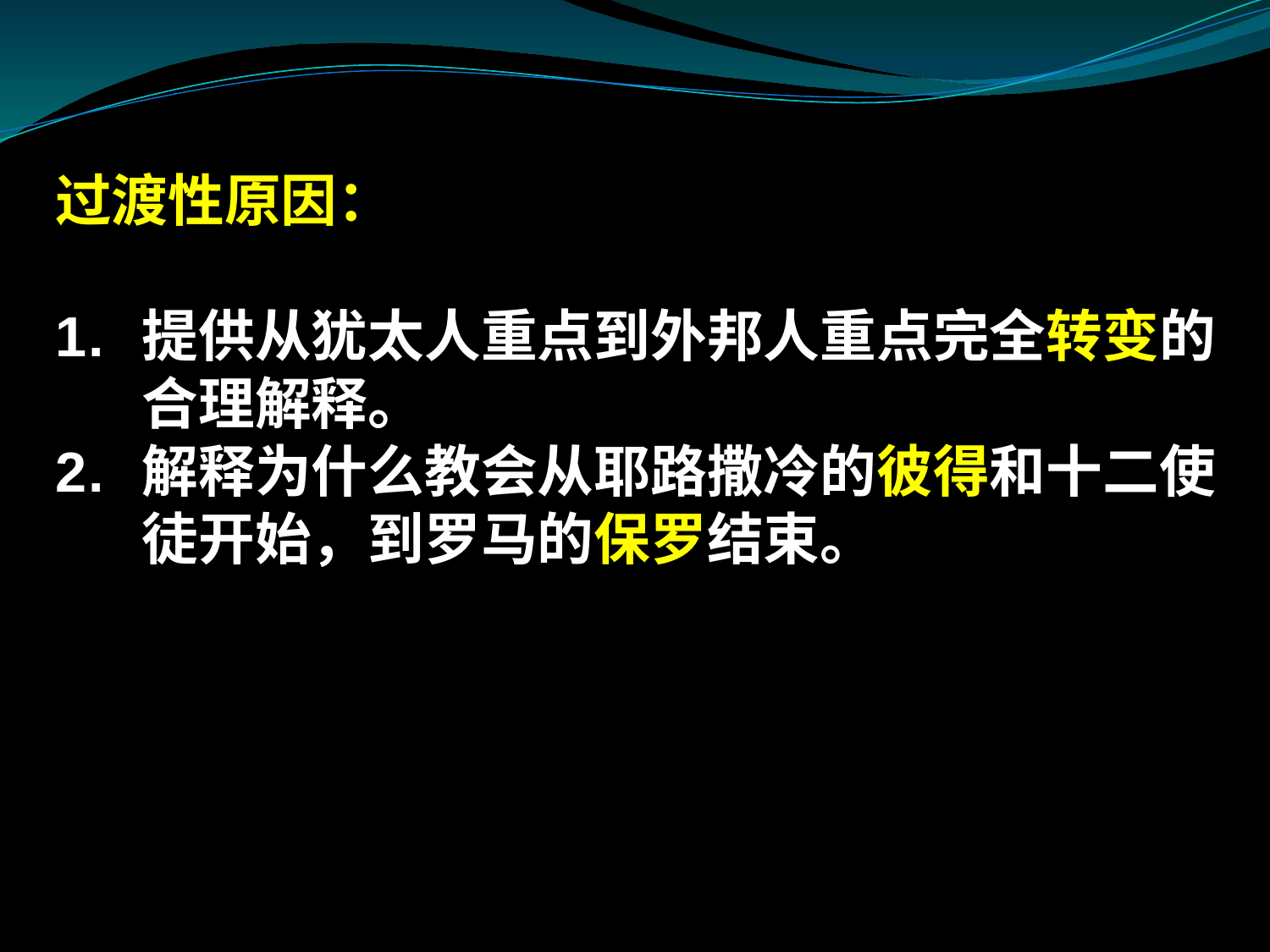

过渡性原因：

提供从犹太人重点到外邦人重点完全转变的合理解释。
解释为什么教会从耶路撒冷的彼得和十二使徒开始，到罗马的保罗结束。